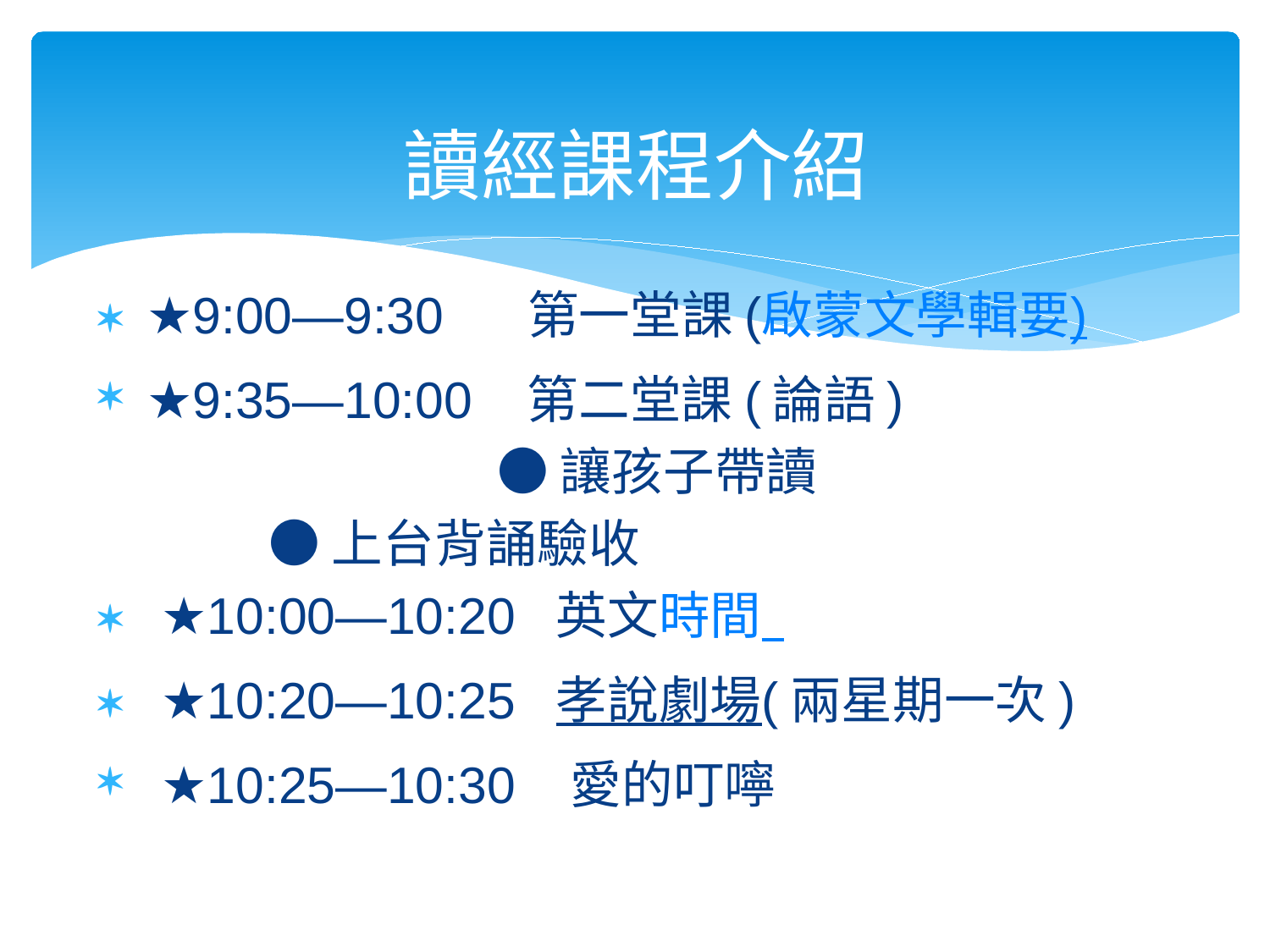

# 讀經課程介紹
 ★9:00—9:30     第一堂課(啟蒙文學輯要)
 ★9:35—10:00   第二堂課(論語)
                                   ●讓孩子帶讀
               ●上台背誦驗收
  ★10:00—10:20  英文時間
  ★10:20—10:25  孝說劇場(兩星期一次)
  ★10:25—10:30   愛的叮嚀